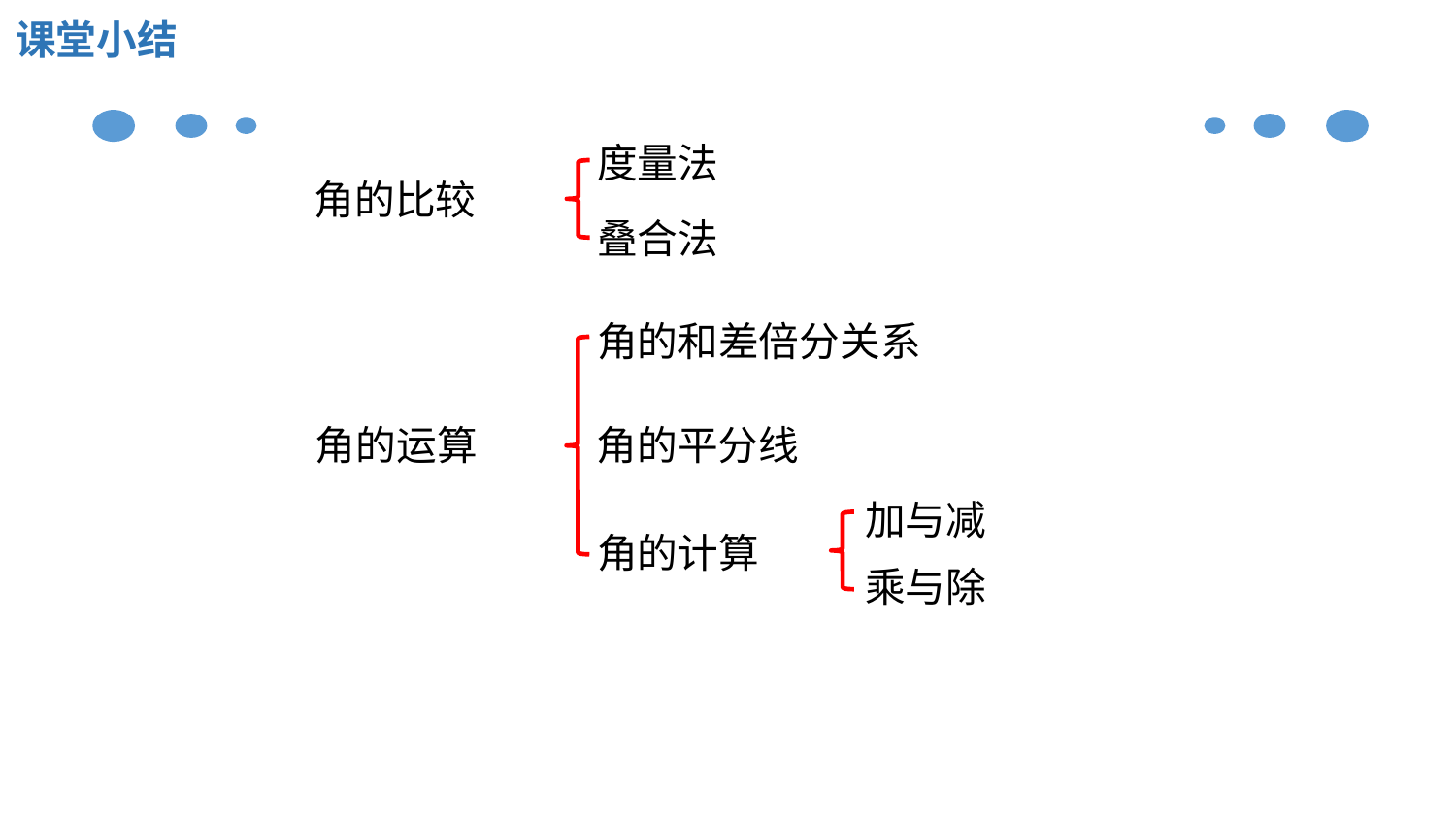

课堂小结
度量法

角的比较
叠合法
角的和差倍分关系

角的运算
角的平分线
加与减

角的计算
乘与除